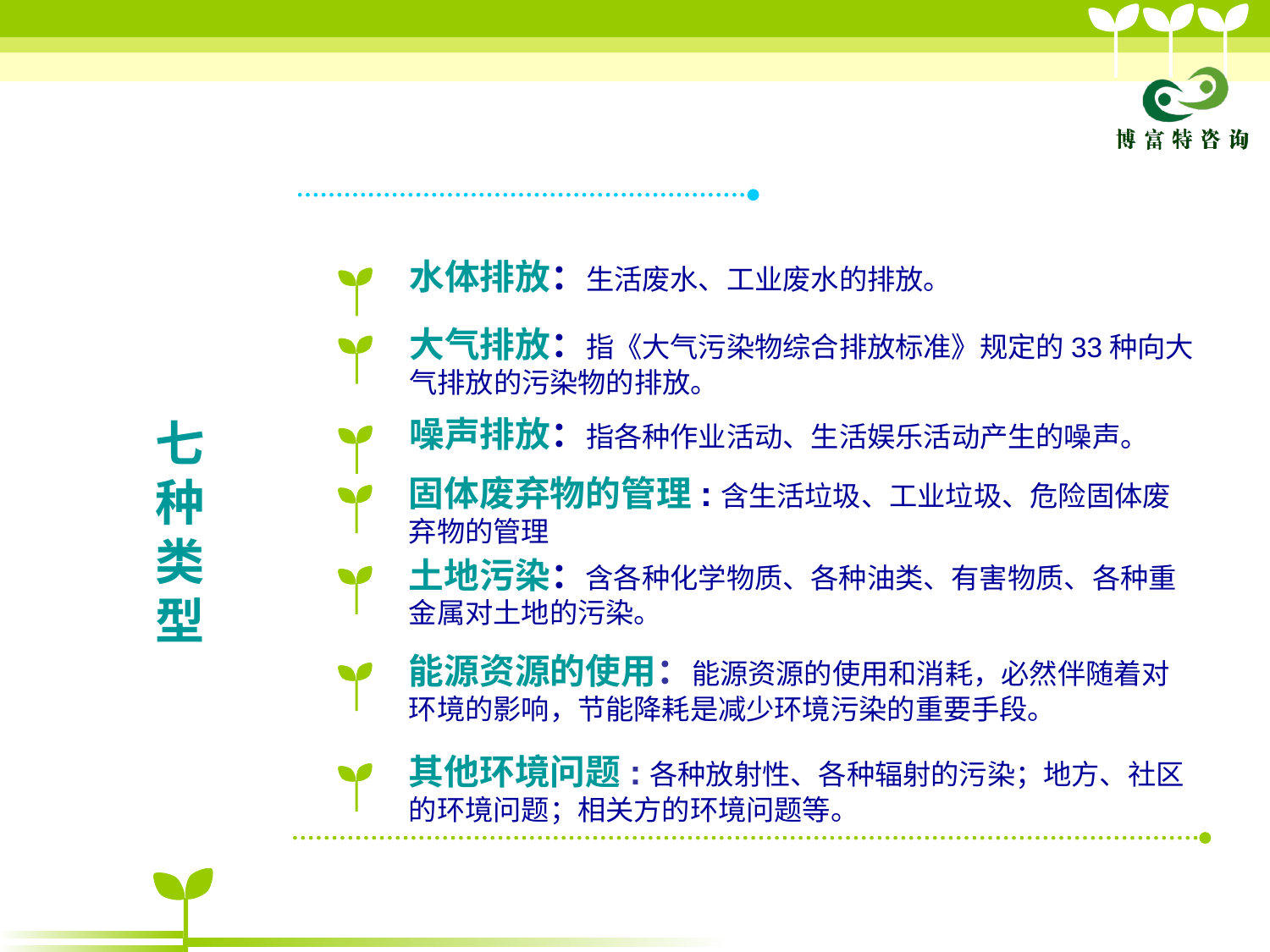

水体排放：生活废水、工业废水的排放。

七
种
类
型
大气排放：指《大气污染物综合排放标准》规定的33种向大气排放的污染物的排放。

噪声排放：指各种作业活动、生活娱乐活动产生的噪声。

固体废弃物的管理:含生活垃圾、工业垃圾、危险固体废 弃物的管理

土地污染：含各种化学物质、各种油类、有害物质、各种重金属对土地的污染。

能源资源的使用：能源资源的使用和消耗，必然伴随着对环境的影响，节能降耗是减少环境污染的重要手段。

其他环境问题:各种放射性、各种辐射的污染；地方、社区的环境问题；相关方的环境问题等。